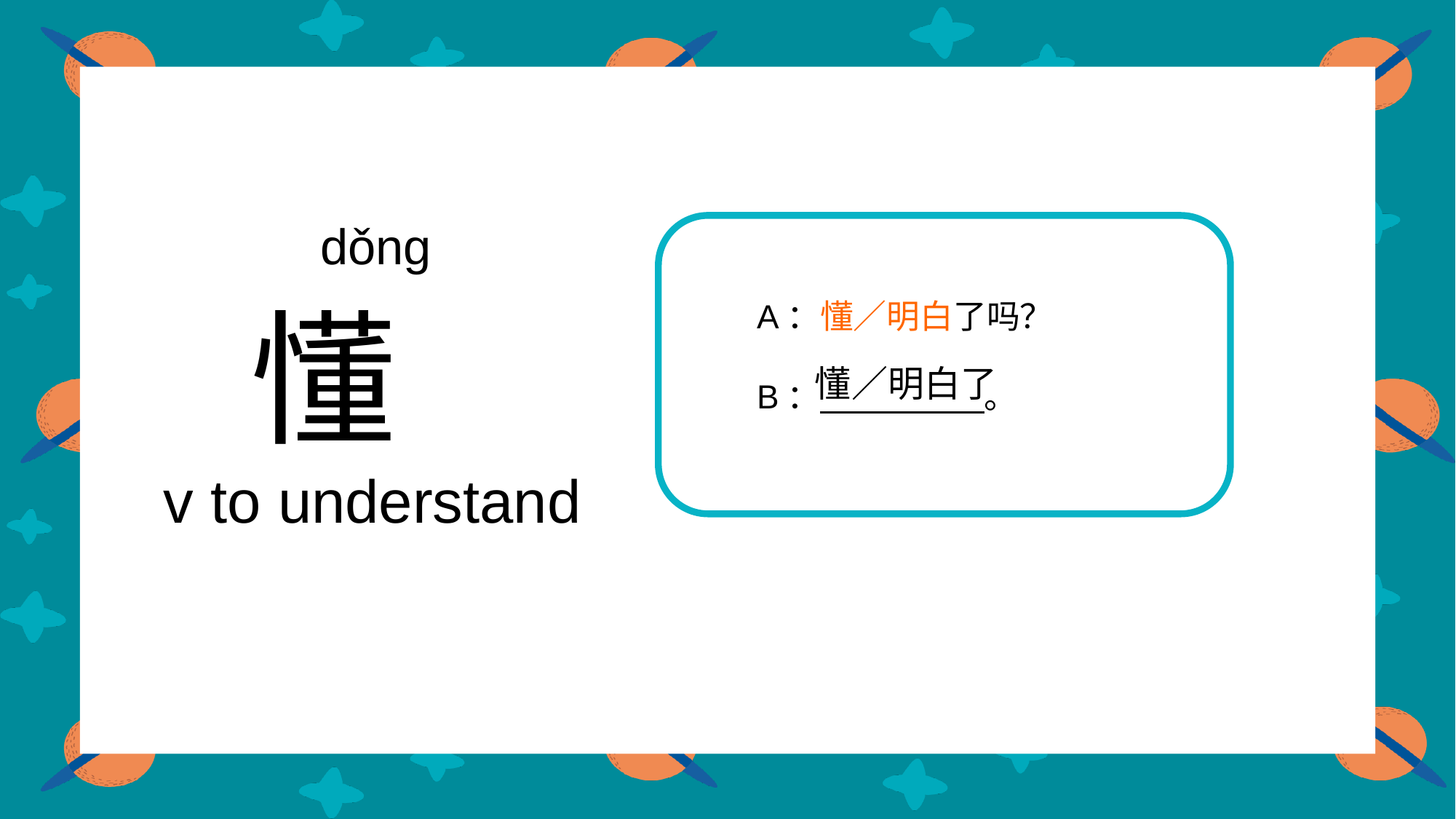

dǒng

            懂
                    v to understand
A：懂／明白了吗？

B：                      。
懂／明白了